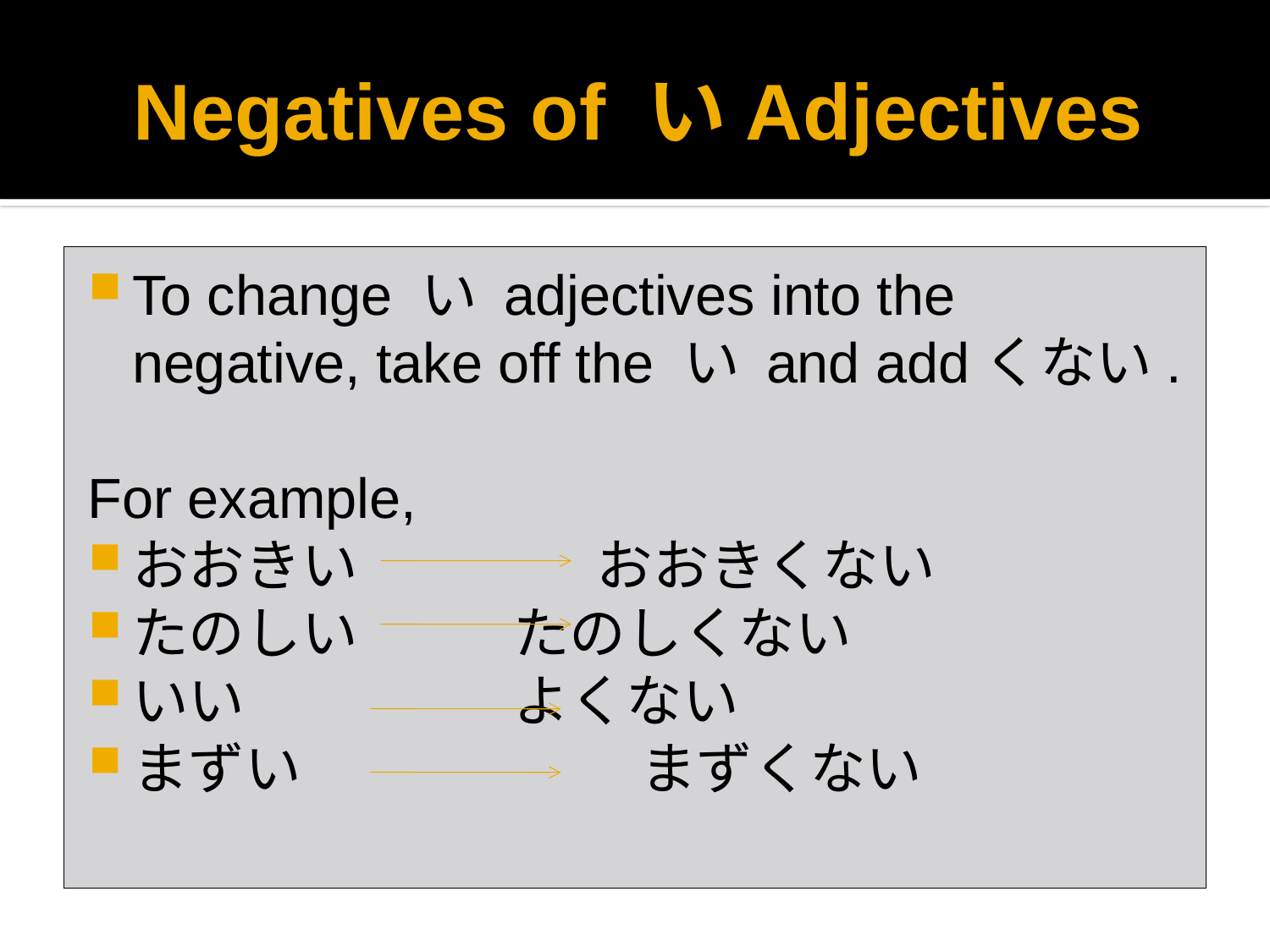

# Negatives of いAdjectives
To change い adjectives into the negative, take off the い and addくない.

For example,
おおきい 　　　　おおきくない
たのしい 		たのしくない
いい			よくない
まずい			まずくない